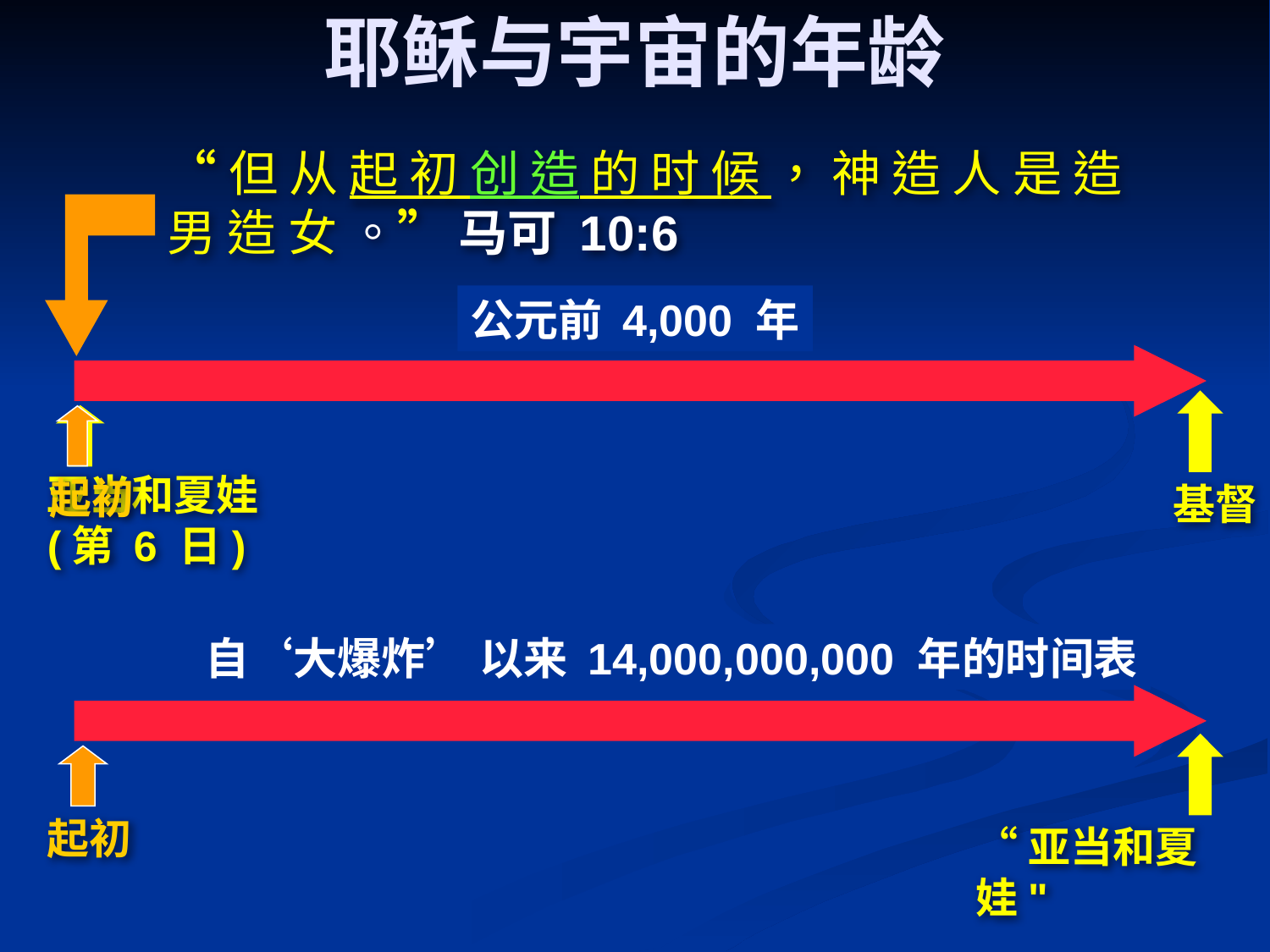

# 耶稣与宇宙的年龄
“但 从 起 初 创 造 的 时 候 ， 神 造 人 是 造 男 造 女 。” 马可 10:6

公元前 4,000 年

           基督

亚当和夏娃 (第 6 日)

起初

自‘大爆炸’ 以来 14,000,000,000 年的时间表

“亚当和夏娃"

起初